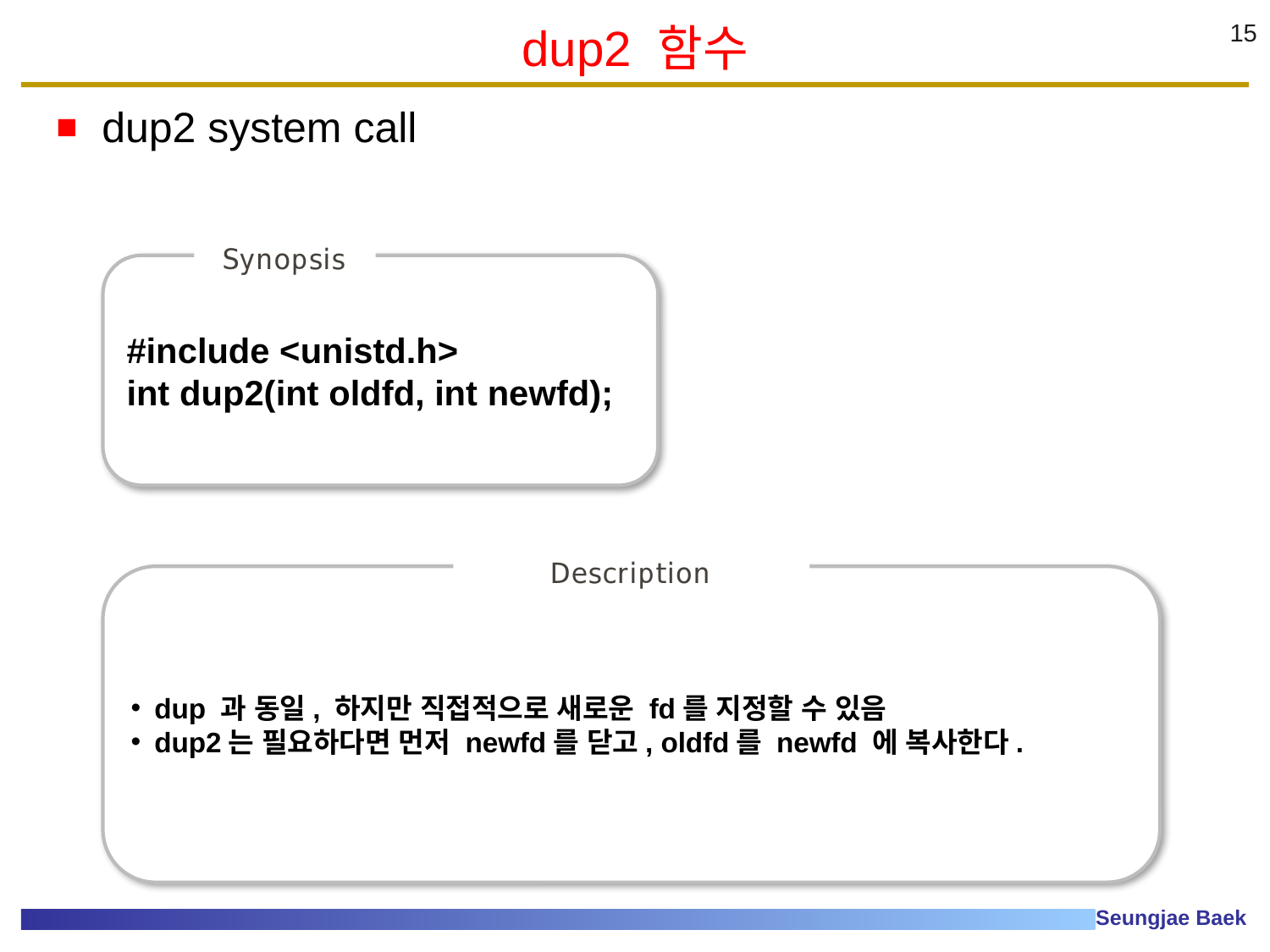

# dup2 함수
15
dup2 system call
Synopsis
#include <unistd.h>
int dup2(int oldfd, int newfd);
Description
dup 과 동일, 하지만 직접적으로 새로운 fd를 지정할 수 있음
dup2는 필요하다면 먼저 newfd를 닫고, oldfd를 newfd 에 복사한다.